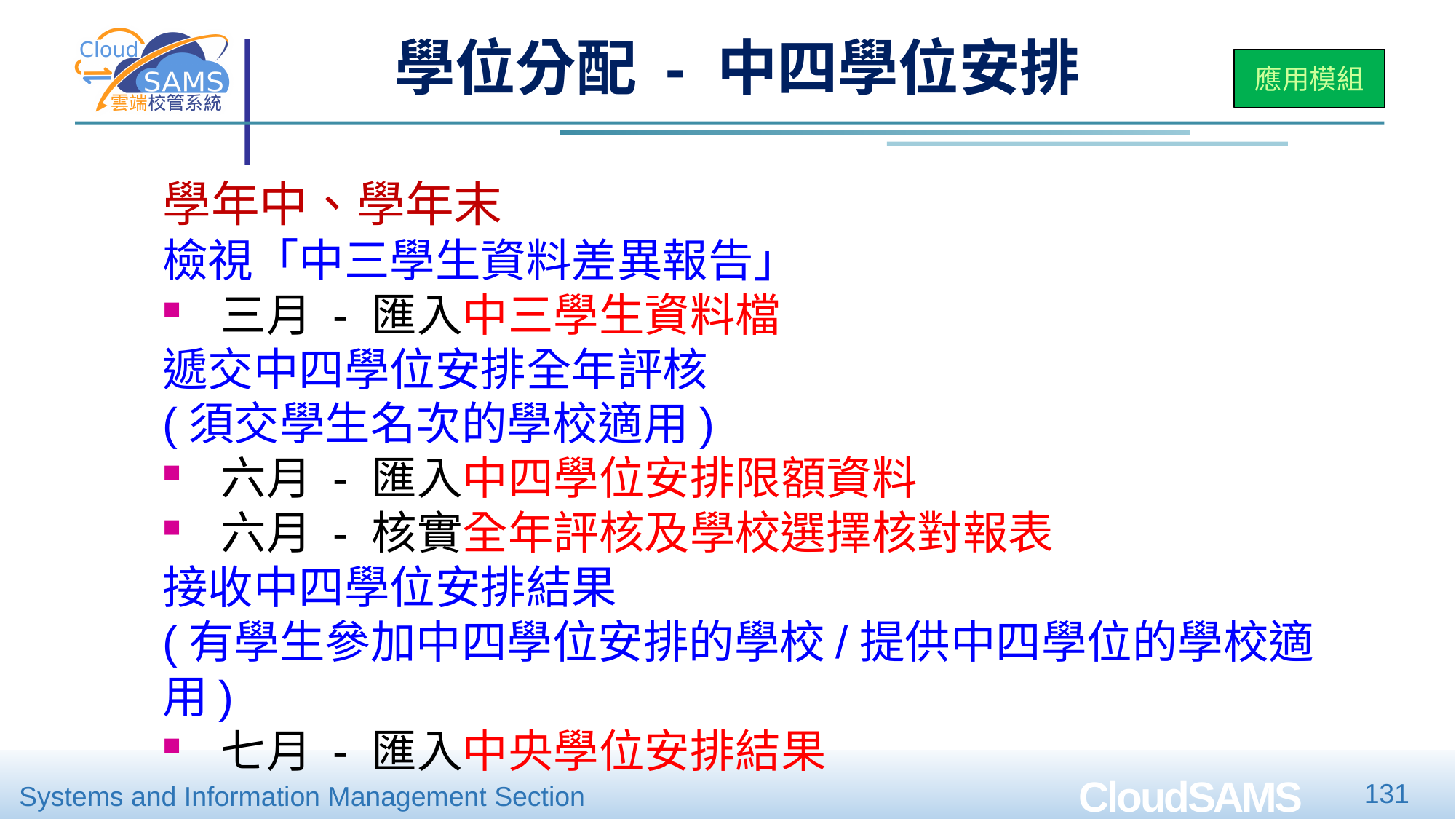

學位分配 - 中四學位安排
應用模組
學年中、學年末
檢視「中三學生資料差異報告」
三月 - 匯入中三學生資料檔
遞交中四學位安排全年評核
(須交學生名次的學校適用)
六月 - 匯入中四學位安排限額資料
六月 - 核實全年評核及學校選擇核對報表
接收中四學位安排結果
(有學生參加中四學位安排的學校/提供中四學位的學校適用)
七月 - 匯入中央學位安排結果
131